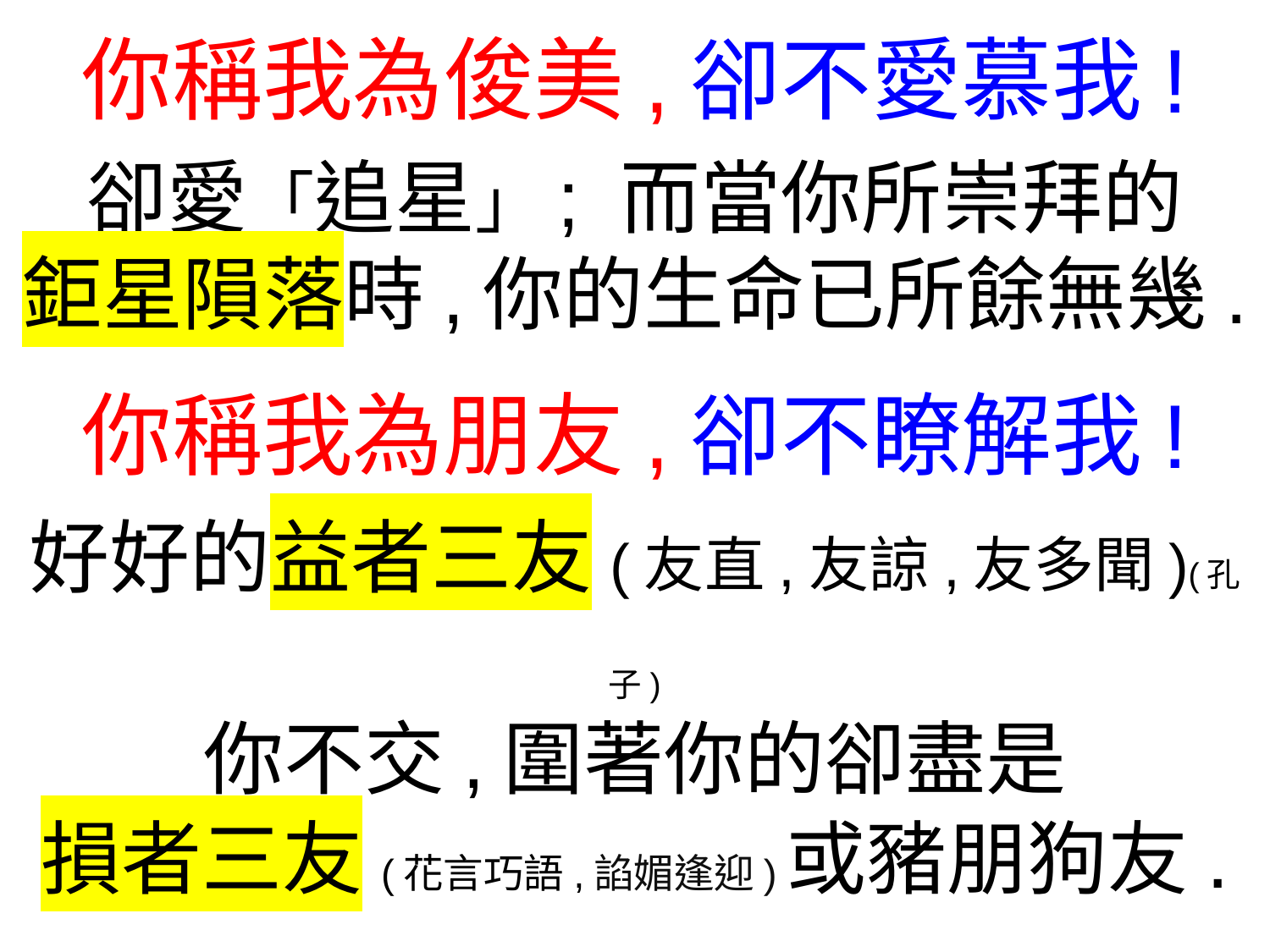

你稱我為俊美,卻不愛慕我!
卻愛「追星」; 而當你所崇拜的
鉅星隕落時,你的生命已所餘無幾.
你稱我為朋友,卻不瞭解我!
好好的益者三友(友直,友諒,友多聞)(孔子)
你不交,圍著你的卻盡是
損者三友(花言巧語,諂媚逢迎)或豬朋狗友.